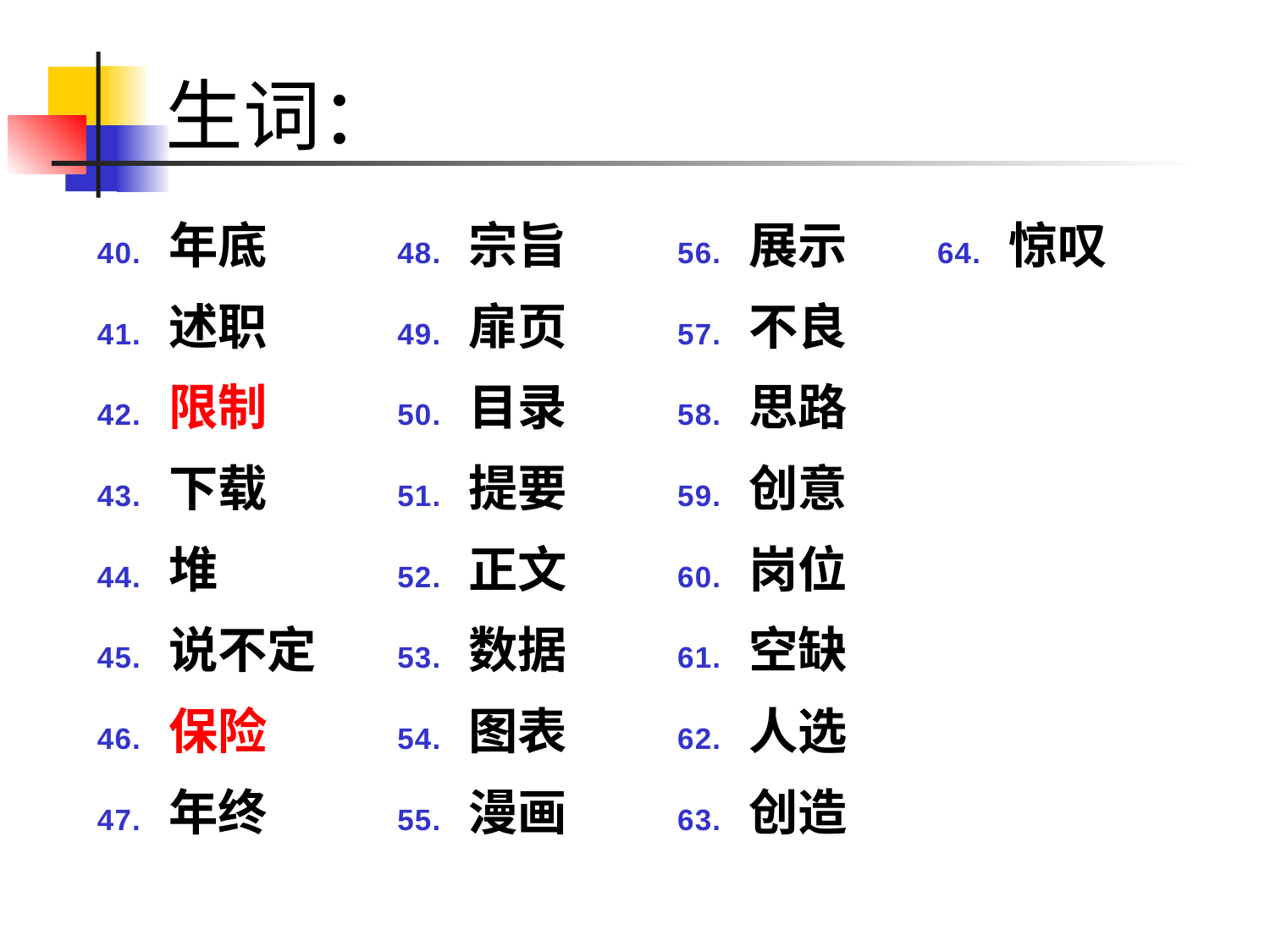

# 生词：
年底
述职
限制
下载
堆
说不定
保险
年终
宗旨
扉页
目录
提要
正文
数据
图表
漫画

展示
不良
思路
创意
岗位
空缺
人选
创造

惊叹